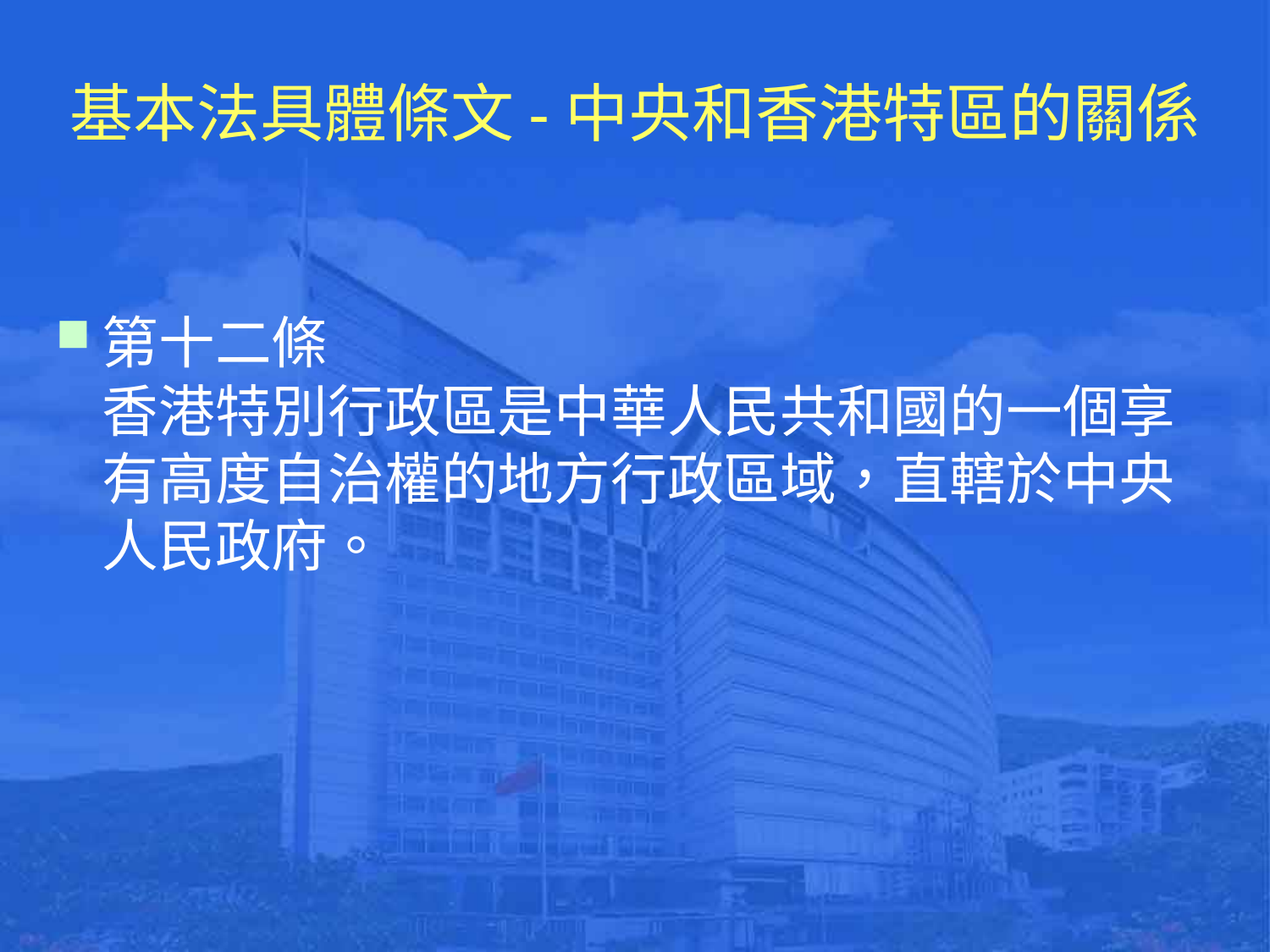

# 基本法具體條文-中央和香港特區的關係

第十二條
香港特別行政區是中華人民共和國的一個享有高度自治權的地方行政區域，直轄於中央人民政府。